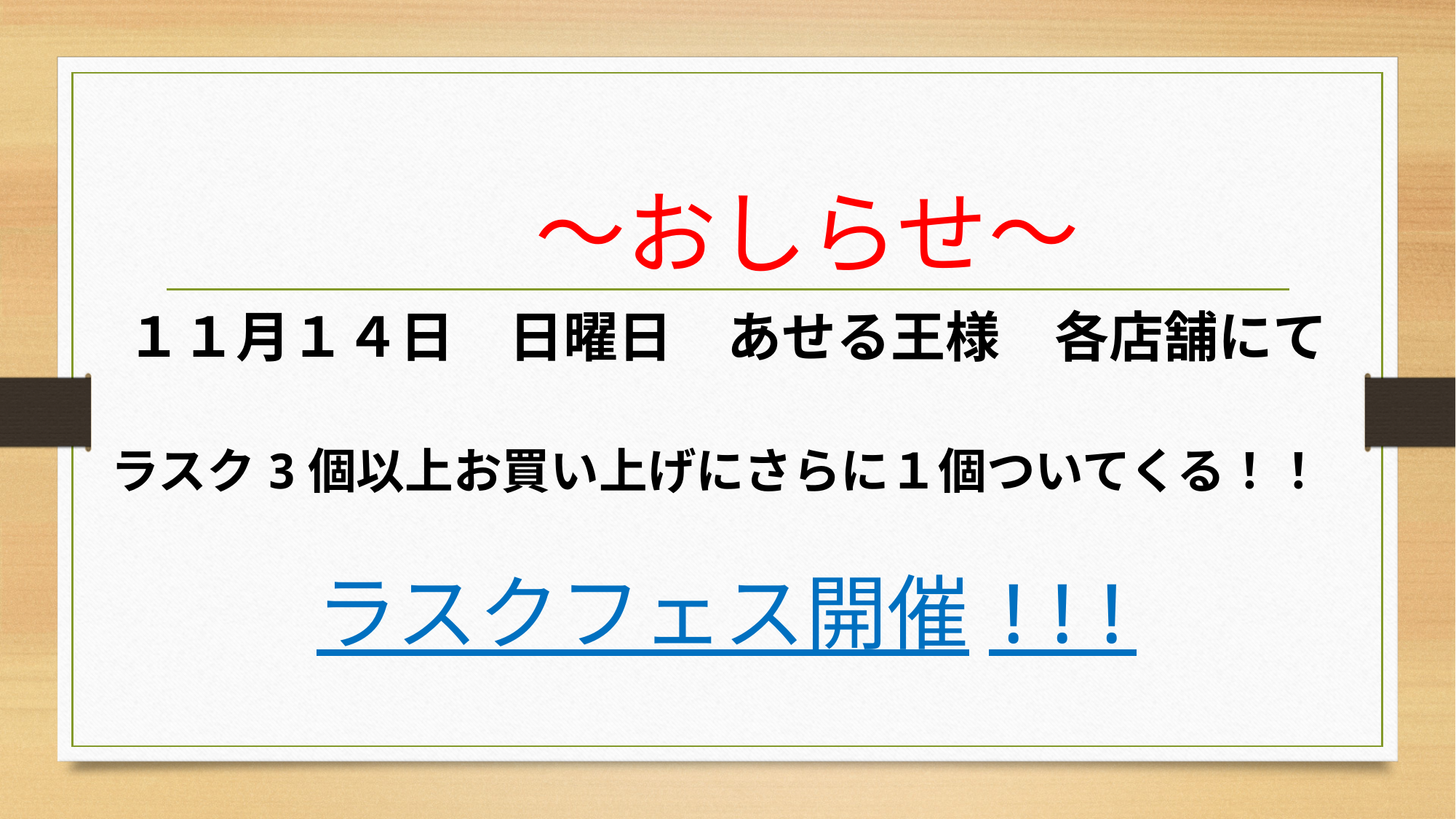

# ～おしらせ～
１１月１４日　日曜日　あせる王様　各店舗にて

ラスク3個以上お買い上げにさらに１個ついてくる！！
ラスクフェス開催!!!